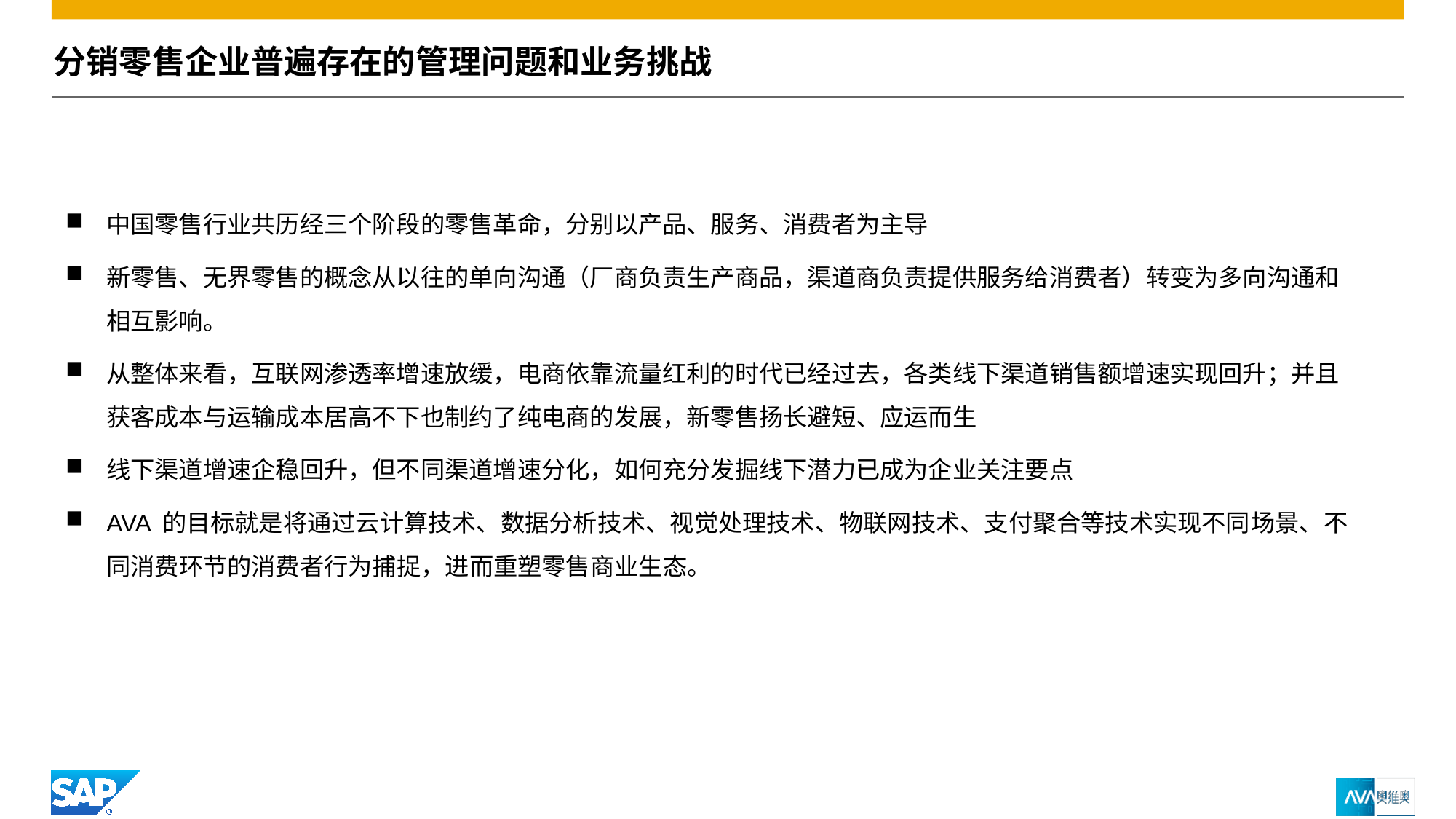

# 分销零售企业普遍存在的管理问题和业务挑战
中国零售行业共历经三个阶段的零售革命，分别以产品、服务、消费者为主导
新零售、无界零售的概念从以往的单向沟通（厂商负责生产商品，渠道商负责提供服务给消费者）转变为多向沟通和相互影响。
从整体来看，互联网渗透率增速放缓，电商依靠流量红利的时代已经过去，各类线下渠道销售额增速实现回升；并且获客成本与运输成本居高不下也制约了纯电商的发展，新零售扬长避短、应运而生
线下渠道增速企稳回升，但不同渠道增速分化，如何充分发掘线下潜力已成为企业关注要点
AVA 的目标就是将通过云计算技术、数据分析技术、视觉处理技术、物联网技术、支付聚合等技术实现不同场景、不同消费环节的消费者行为捕捉，进而重塑零售商业生态。